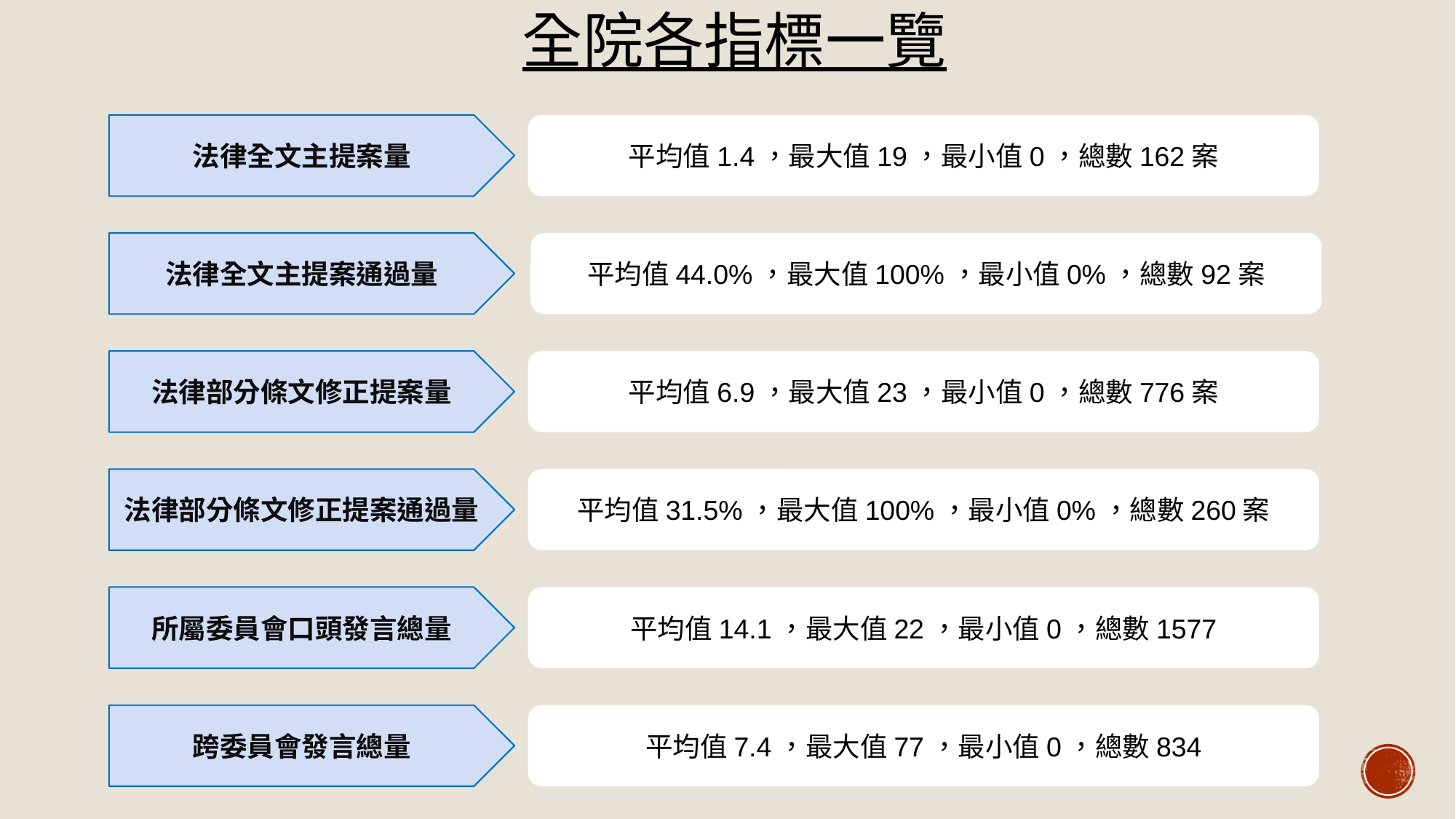

# 全院各指標一覽
法律全文主提案量
平均值1.4，最大值19，最小值0，總數162案
法律全文主提案通過量
平均值44.0%，最大值100%，最小值0%，總數92案
平均值6.9，最大值23，最小值0，總數776案
法律部分條文修正提案量
平均值31.5%，最大值100%，最小值0%，總數260案
法律部分條文修正提案通過量
平均值14.1，最大值22，最小值0，總數1577
所屬委員會口頭發言總量
跨委員會發言總量
平均值7.4，最大值77，最小值0，總數834